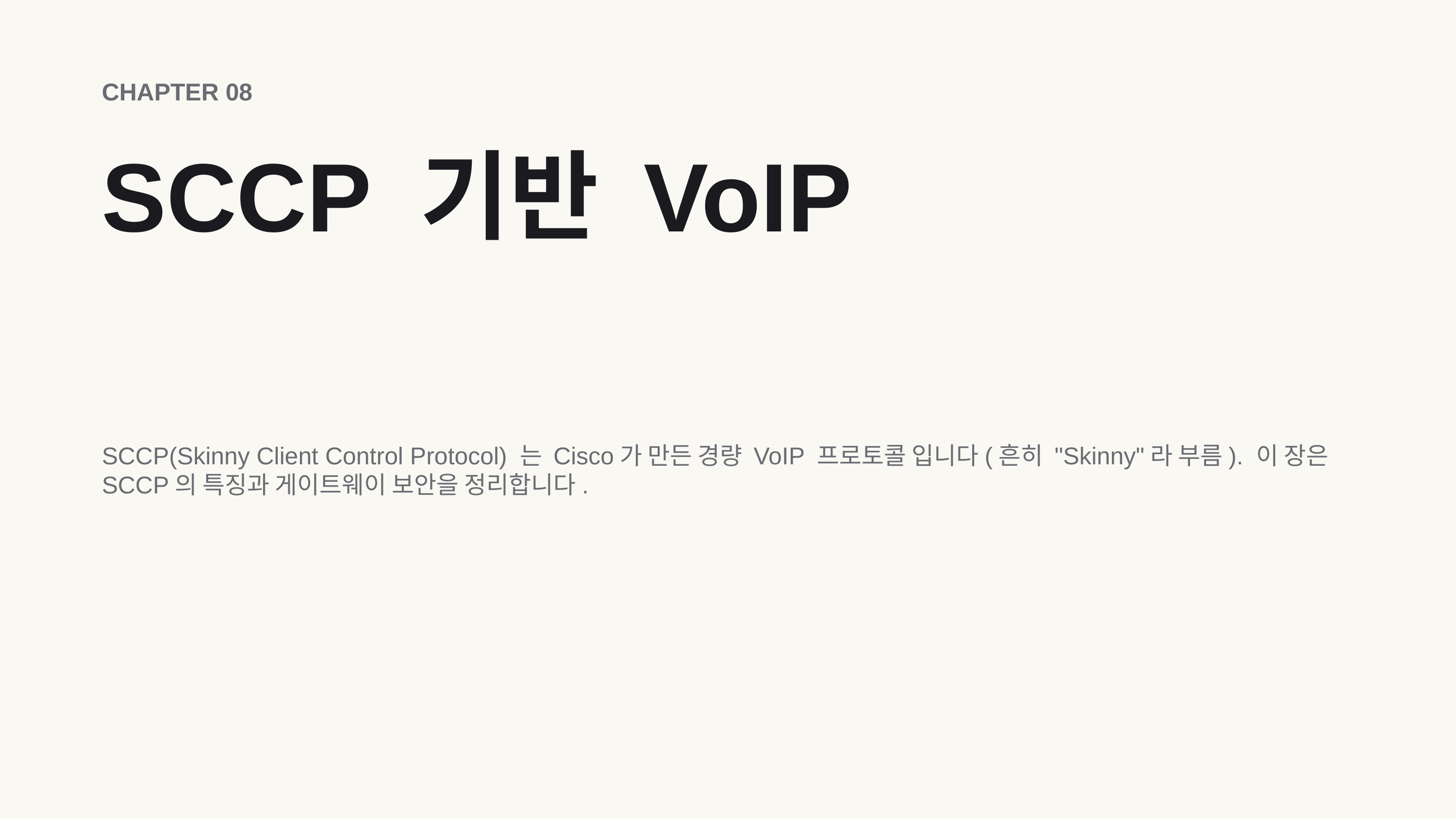

CHAPTER 08
SCCP 기반 VoIP
SCCP(Skinny Client Control Protocol) 는 Cisco가 만든 경량 VoIP 프로토콜 입니다(흔히 "Skinny"라 부름). 이 장은 SCCP의 특징과 게이트웨이 보안을 정리합니다.